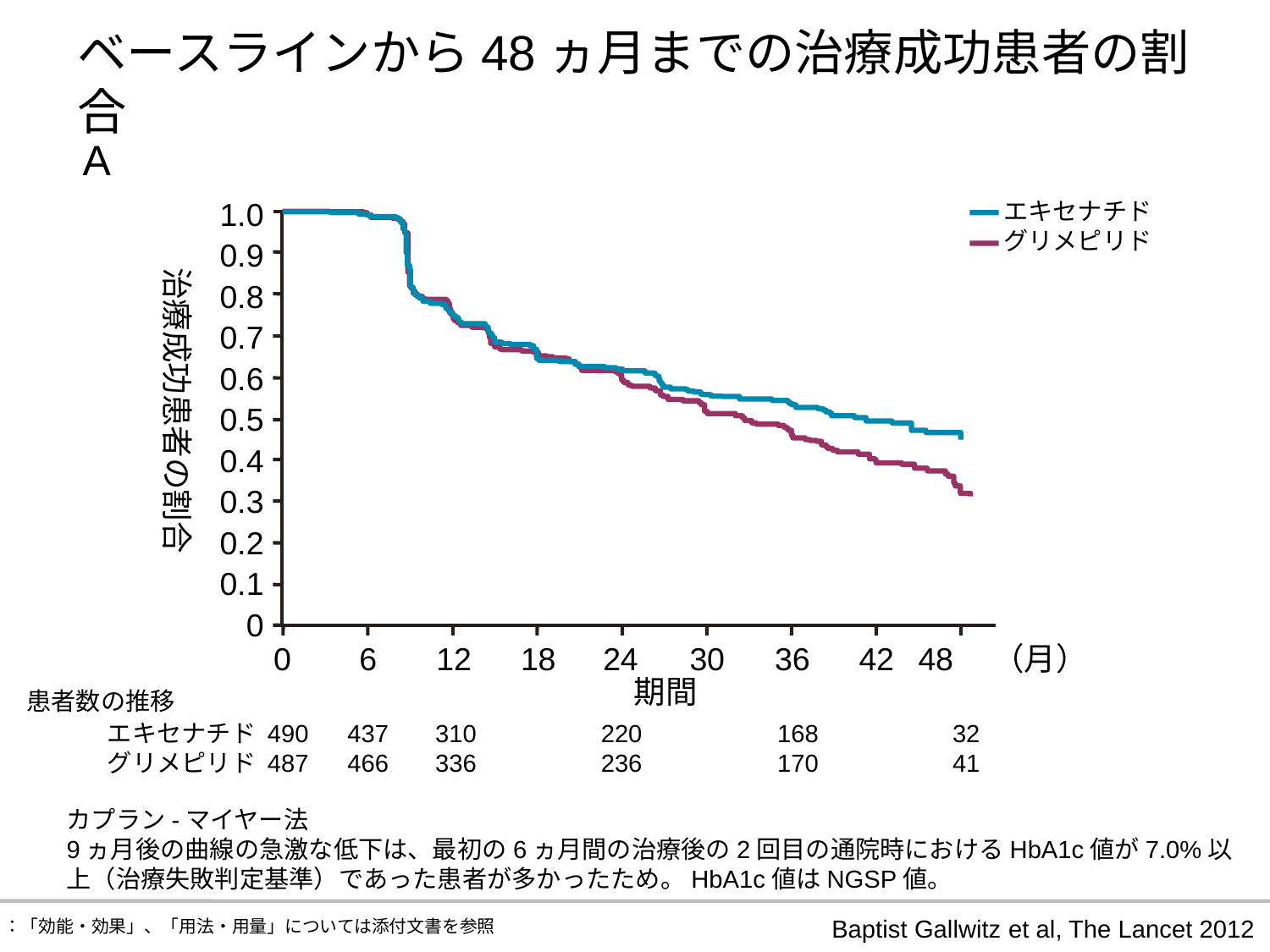

ベースラインから48ヵ月までの治療成功患者の割合
A
1.0
0.9
0.8
0.7
0.6
0.5
0.4
0.3
0.2
0.1
0
エキセナチド
グリメピリド

治療成功患者の割合
0
6
12
18
24
30
36
42
48　（月）
期間
患者数の推移
エキセナチド 490
グリメピリド 487
437
466
310
336
220
236
168
170
32
41
カプラン-マイヤー法
9ヵ月後の曲線の急激な低下は、最初の6ヵ月間の治療後の2回目の通院時におけるHbA1c値が7.0%以上（治療失敗判定基準）であった患者が多かったため。HbA1c値はNGSP値。
Baptist Gallwitz et al, The Lancet 2012
※：「効能・効果」、「用法・用量」については添付文書を参照